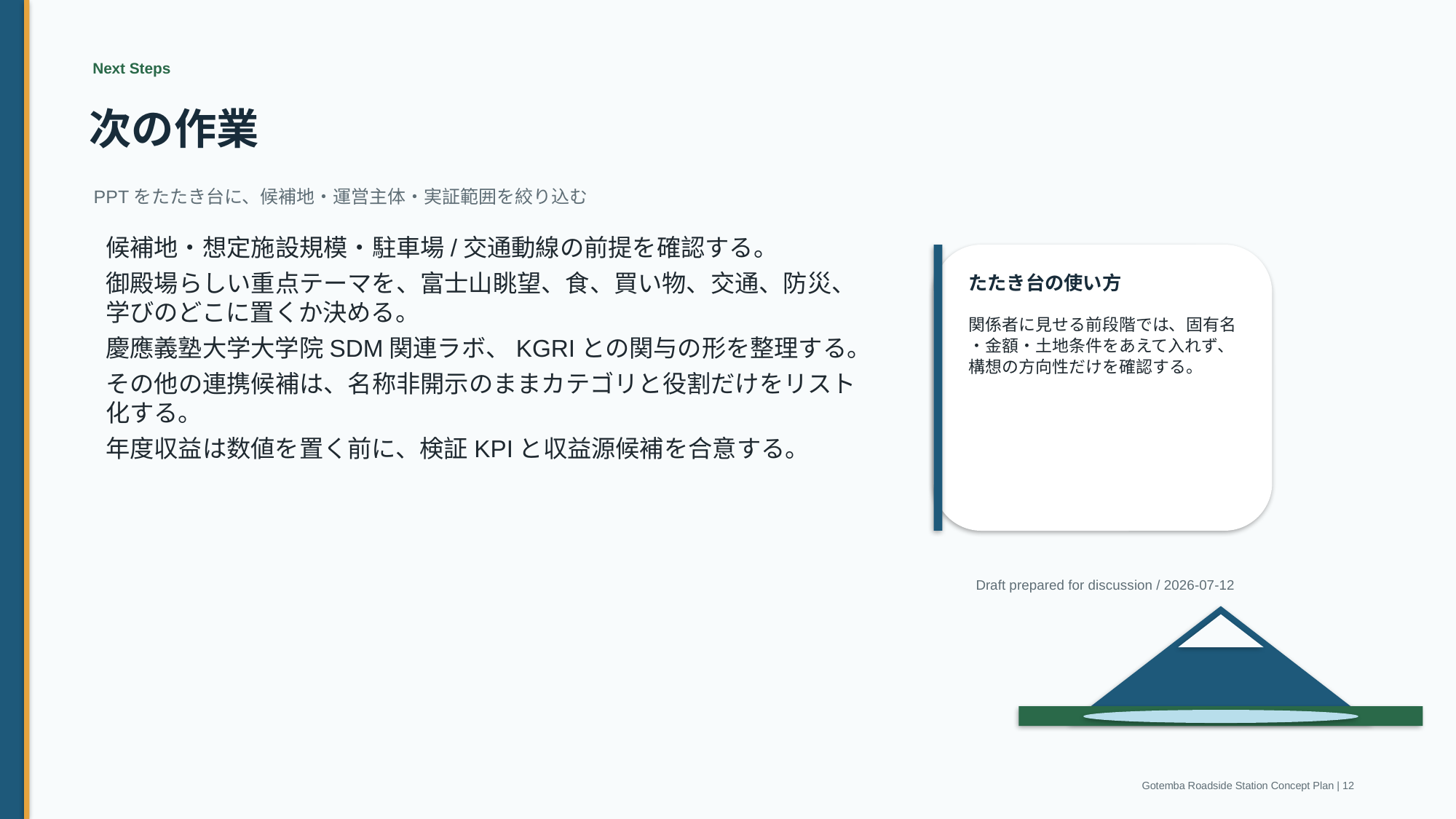

Next Steps
次の作業
PPTをたたき台に、候補地・運営主体・実証範囲を絞り込む
候補地・想定施設規模・駐車場/交通動線の前提を確認する。
御殿場らしい重点テーマを、富士山眺望、食、買い物、交通、防災、学びのどこに置くか決める。
慶應義塾大学大学院SDM関連ラボ、KGRIとの関与の形を整理する。
その他の連携候補は、名称非開示のままカテゴリと役割だけをリスト化する。
年度収益は数値を置く前に、検証KPIと収益源候補を合意する。

たたき台の使い方
関係者に見せる前段階では、固有名・金額・土地条件をあえて入れず、構想の方向性だけを確認する。
Draft prepared for discussion / 2026-07-12

Gotemba Roadside Station Concept Plan | 12